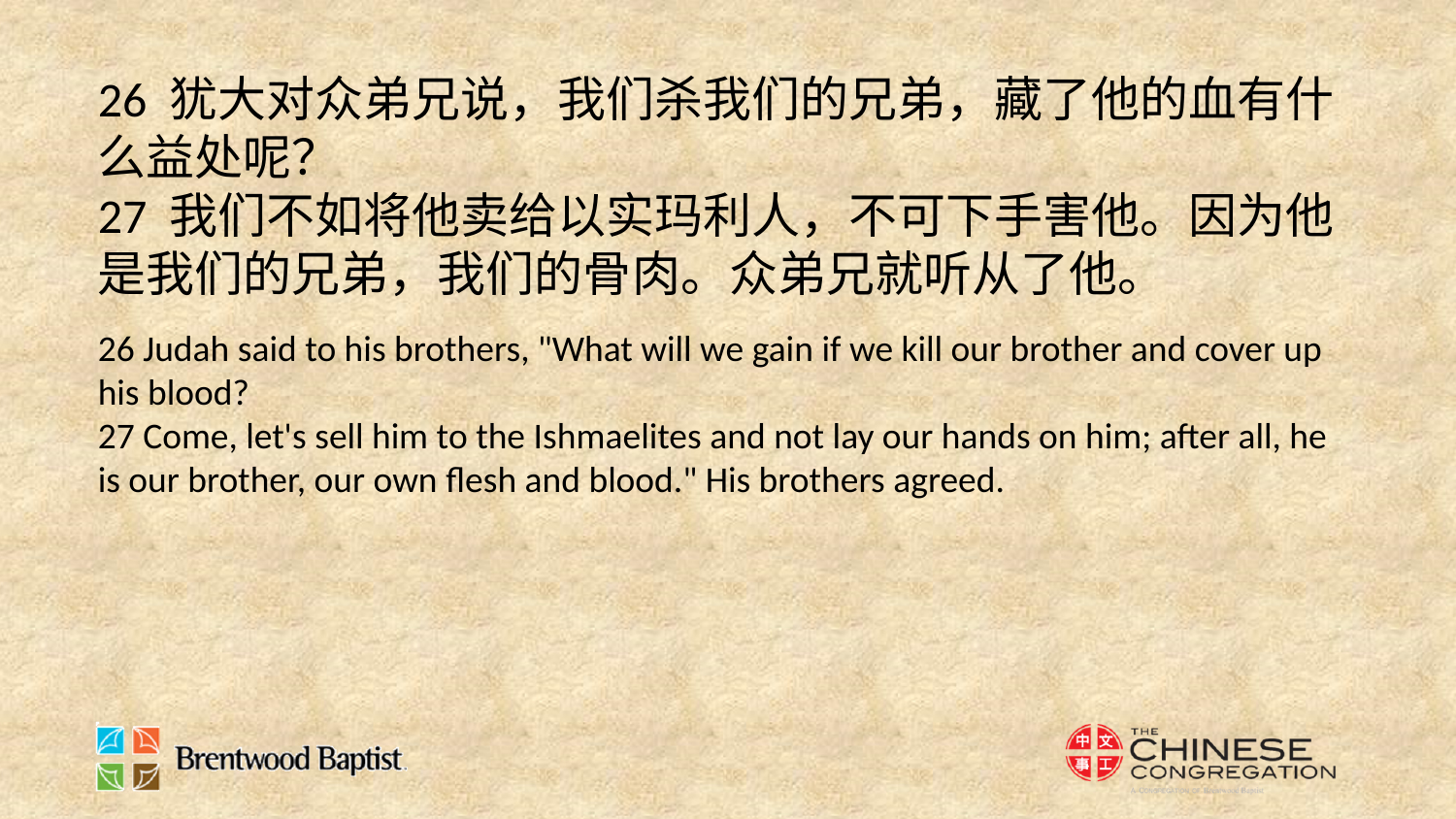

26 犹大对众弟兄说，我们杀我们的兄弟，藏了他的血有什么益处呢？
27 我们不如将他卖给以实玛利人，不可下手害他。因为他是我们的兄弟，我们的骨肉。众弟兄就听从了他。

26 Judah said to his brothers, "What will we gain if we kill our brother and cover up his blood?
27 Come, let's sell him to the Ishmaelites and not lay our hands on him; after all, he is our brother, our own flesh and blood." His brothers agreed.